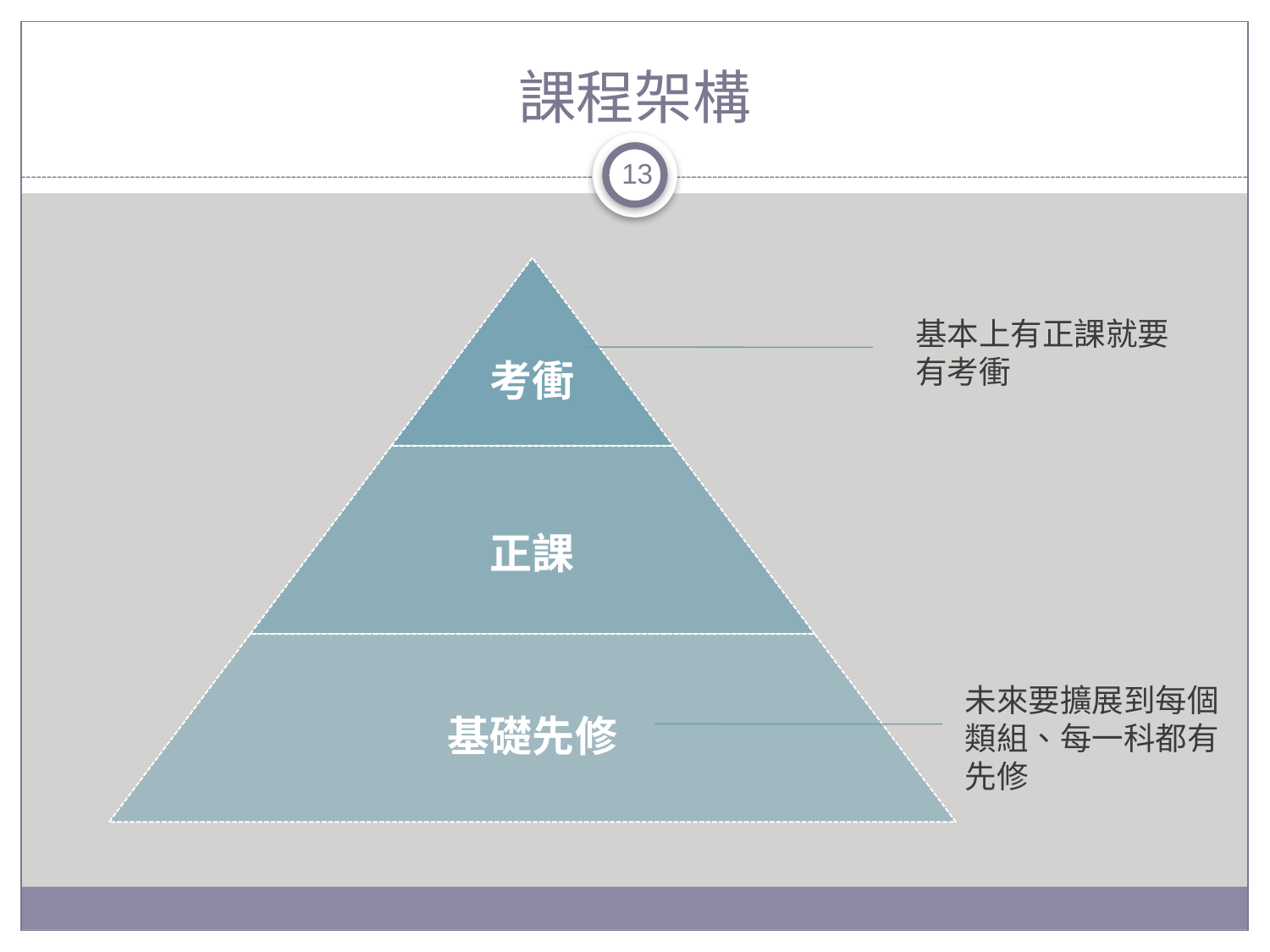

# 課程架構
13
考衝
正課
基礎先修
基本上有正課就要有考衝
未來要擴展到每個類組、每一科都有先修